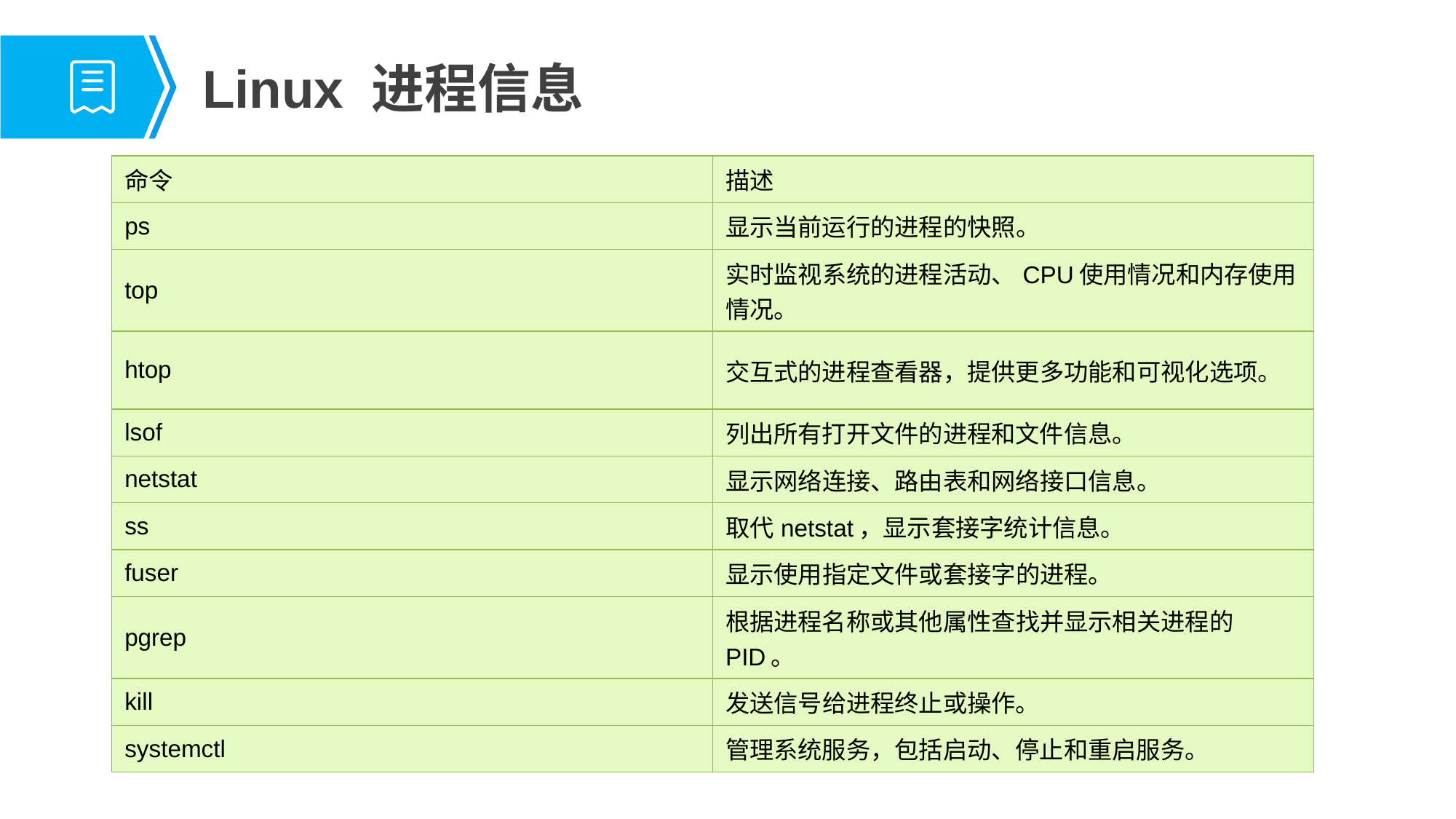

# Linux 进程信息

| 命令 | 描述 |
| --- | --- |
| ps | 显示当前运行的进程的快照。 |
| top | 实时监视系统的进程活动、CPU使用情况和内存使用情况。 |
| htop | 交互式的进程查看器，提供更多功能和可视化选项。 |
| lsof | 列出所有打开文件的进程和文件信息。 |
| netstat | 显示网络连接、路由表和网络接口信息。 |
| ss | 取代netstat，显示套接字统计信息。 |
| fuser | 显示使用指定文件或套接字的进程。 |
| pgrep | 根据进程名称或其他属性查找并显示相关进程的PID。 |
| kill | 发送信号给进程终止或操作。 |
| systemctl | 管理系统服务，包括启动、停止和重启服务。 |